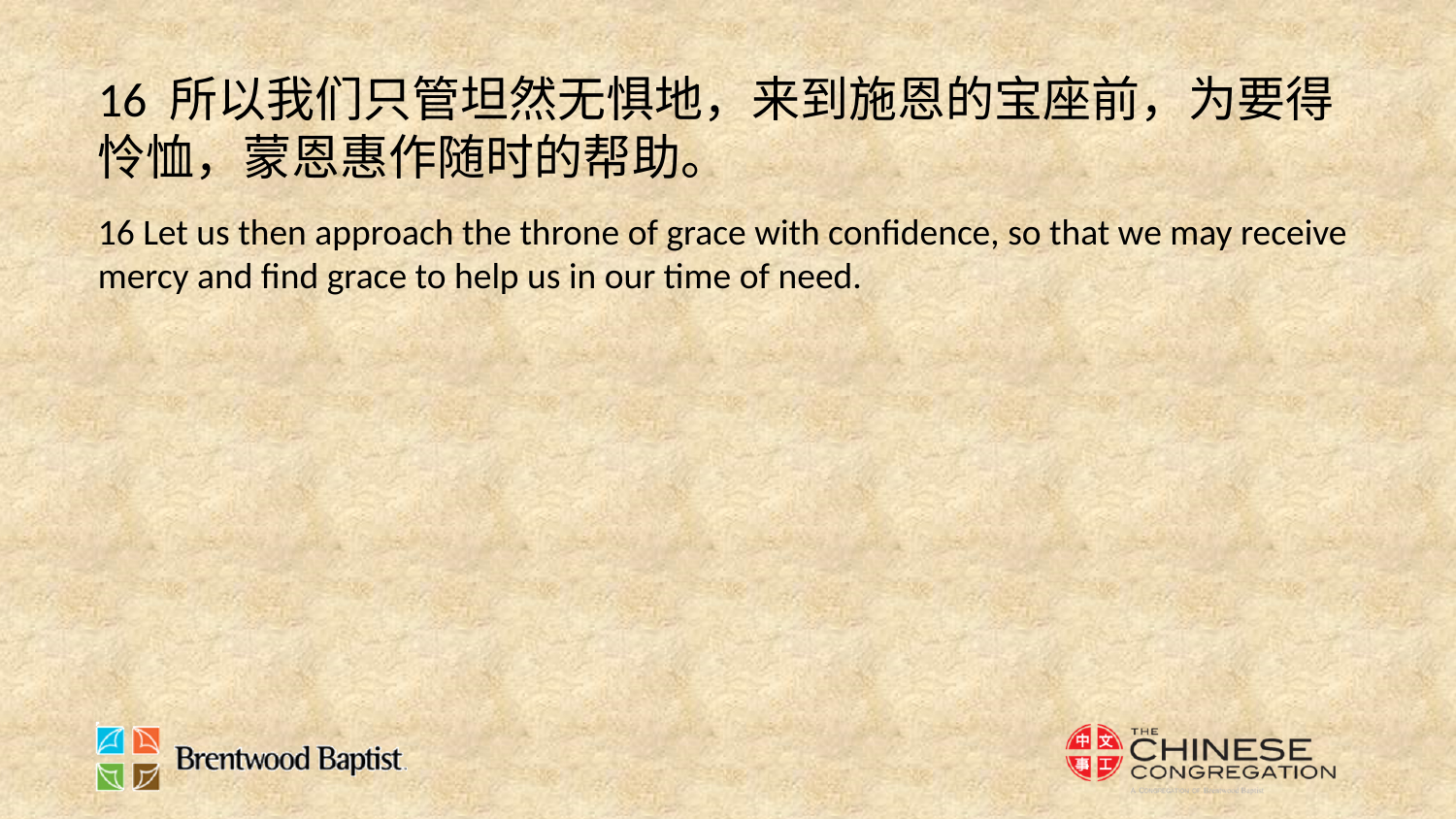

16 所以我们只管坦然无惧地，来到施恩的宝座前，为要得怜恤，蒙恩惠作随时的帮助。

16 Let us then approach the throne of grace with confidence, so that we may receive mercy and find grace to help us in our time of need.